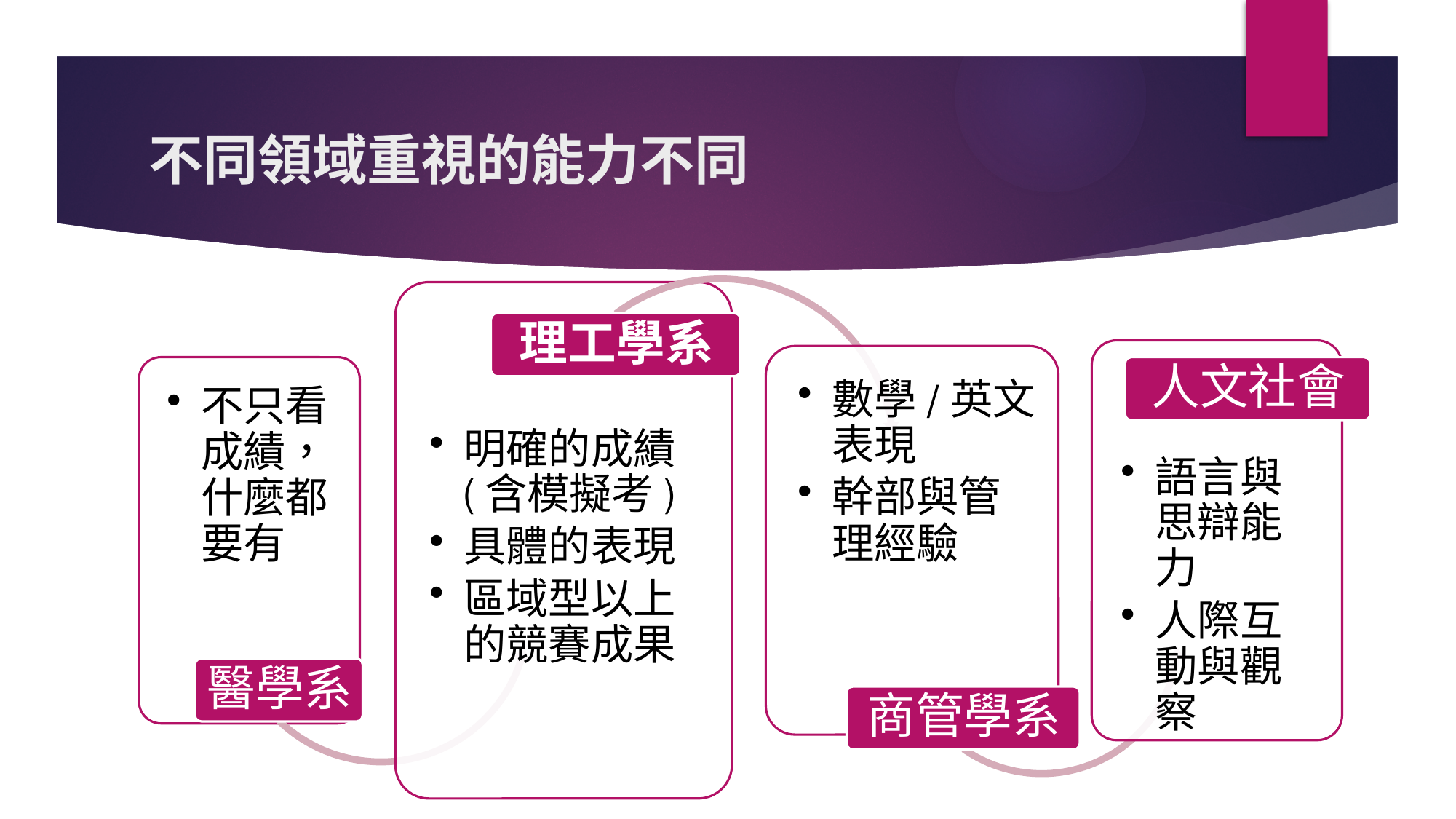

# 不同領域重視的能力不同
不只看成績，什麼都要有
醫學系
明確的成績(含模擬考)
具體的表現
區域型以上的競賽成果
理工學系
數學/英文表現
幹部與管理經驗
商管學系
語言與思辯能力
人際互動與觀察
人文社會